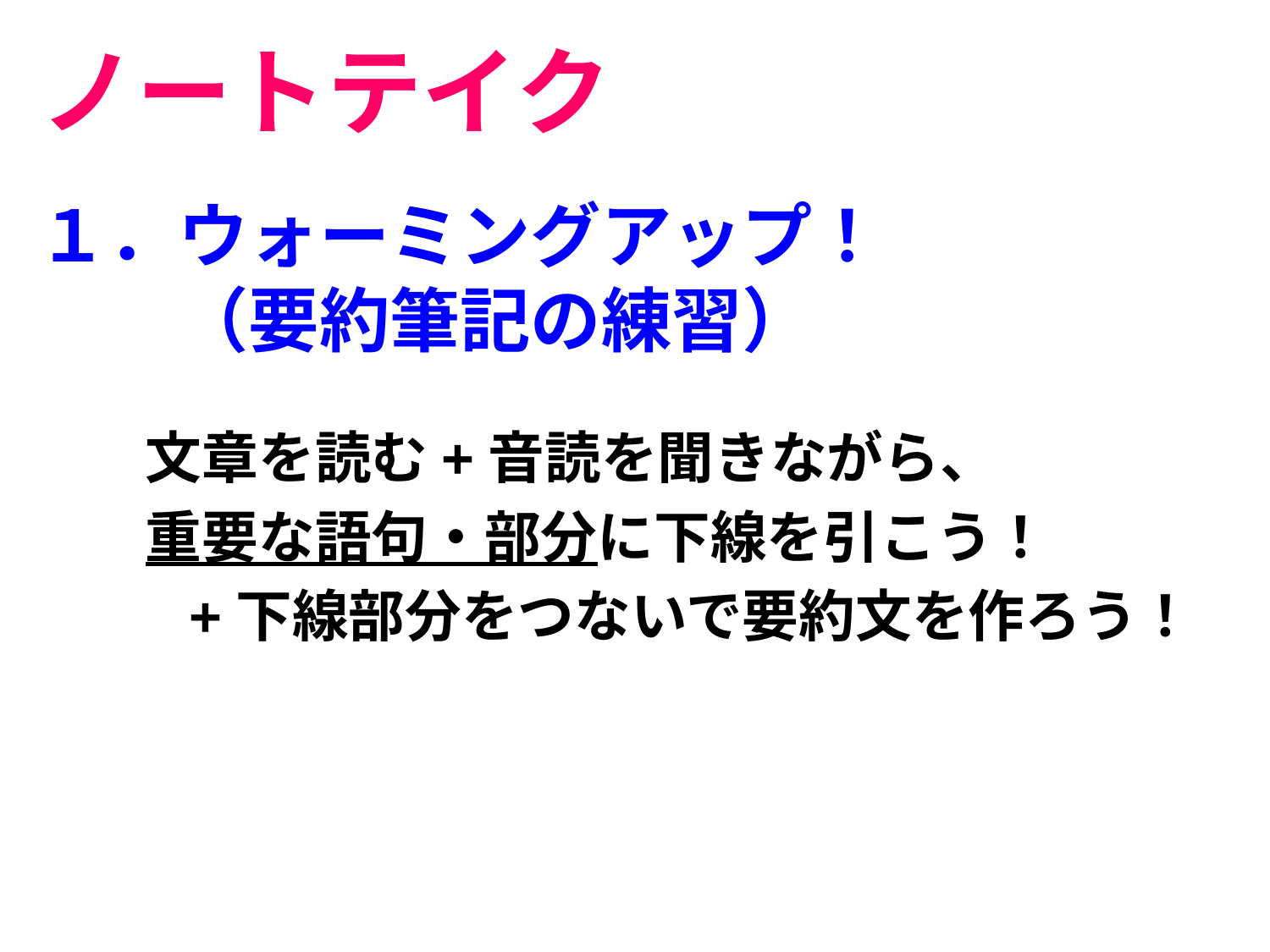

ノートテイク
# １．ウォーミングアップ！ 　　（要約筆記の練習）
	 文章を読む+音読を聞きながら、
	 重要な語句・部分に下線を引こう！
	　+下線部分をつないで要約文を作ろう！